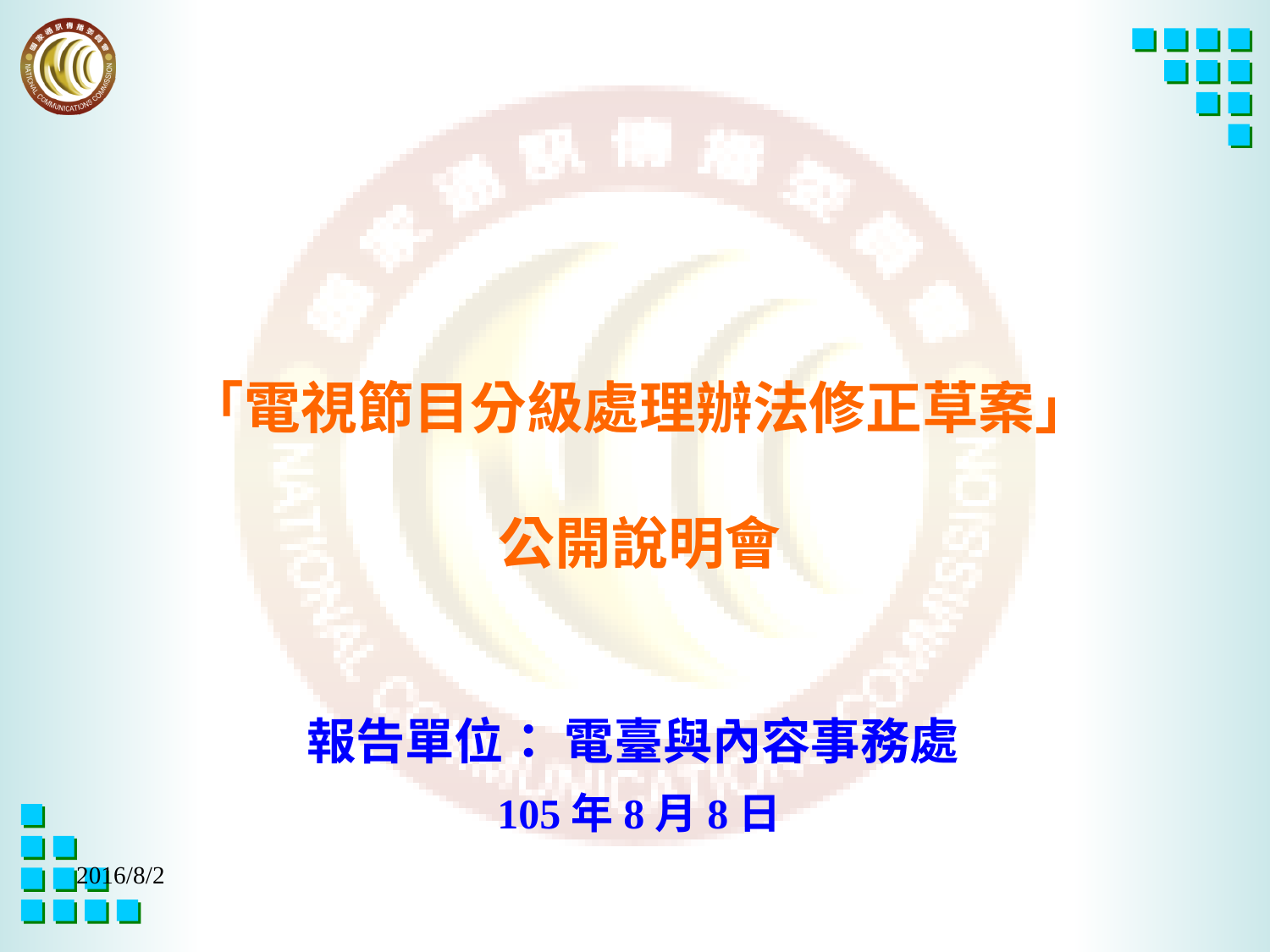

「電視節目分級處理辦法修正草案」
公開說明會
報告單位： 電臺與內容事務處
 105年8月8日

2016/8/2